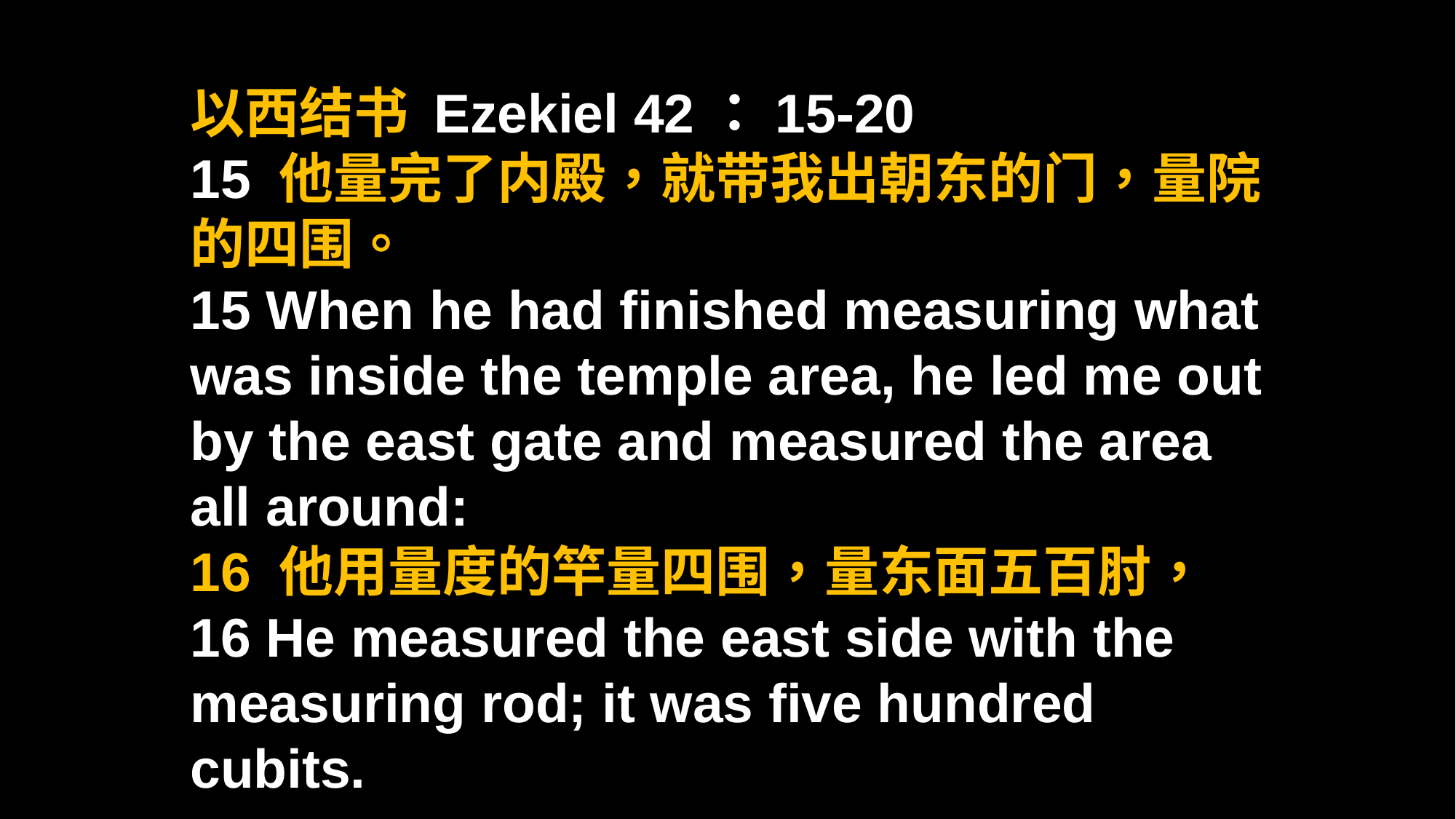

以西结书 Ezekiel 42：15-20
15 他量完了内殿，就带我出朝东的门，量院的四围。
15 When he had finished measuring what was inside the temple area, he led me out by the east gate and measured the area all around:
16 他用量度的竿量四围，量东面五百肘，
16 He measured the east side with the measuring rod; it was five hundred cubits.